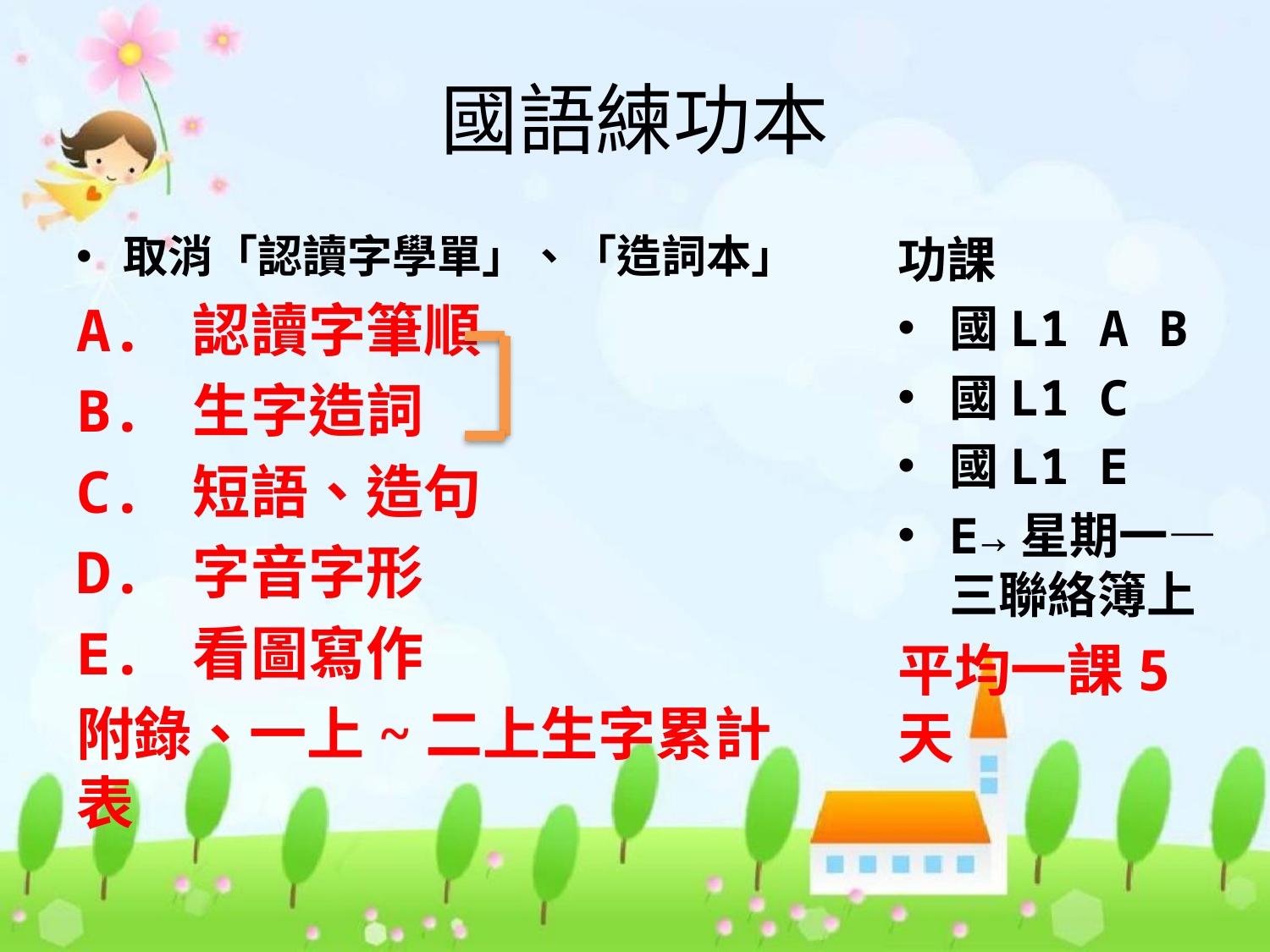

# 國語練功本
取消「認讀字學單」、「造詞本」
A. 認讀字筆順
B. 生字造詞
C. 短語、造句
D. 字音字形
E. 看圖寫作
附錄、一上~二上生字累計表
功課
國L1 A B
國L1 C
國L1 E
E→星期一—三聯絡簿上
平均一課5天